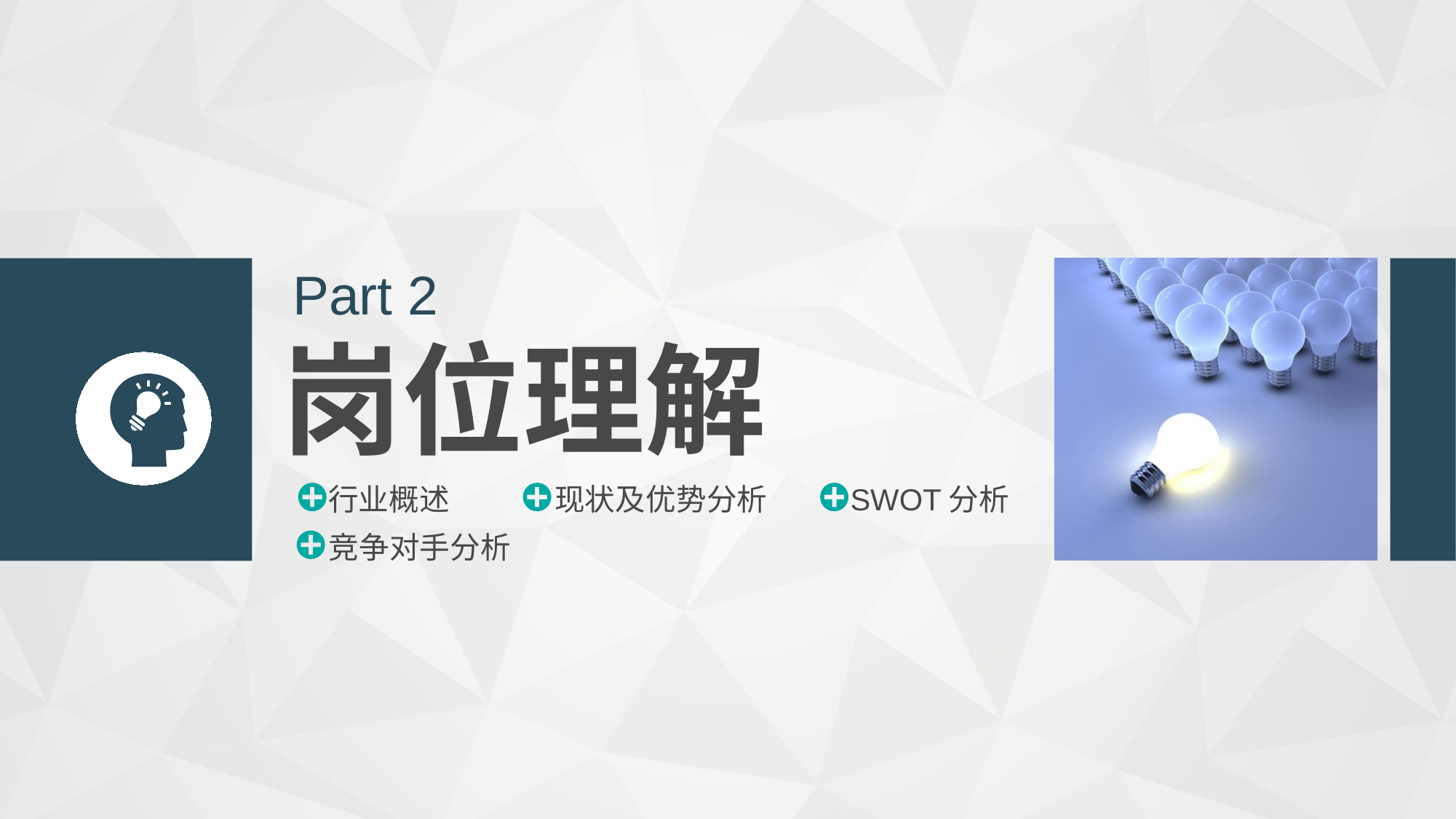

Part 2

岗位理解

行业概述
现状及优势分析
SWOT分析

竞争对手分析